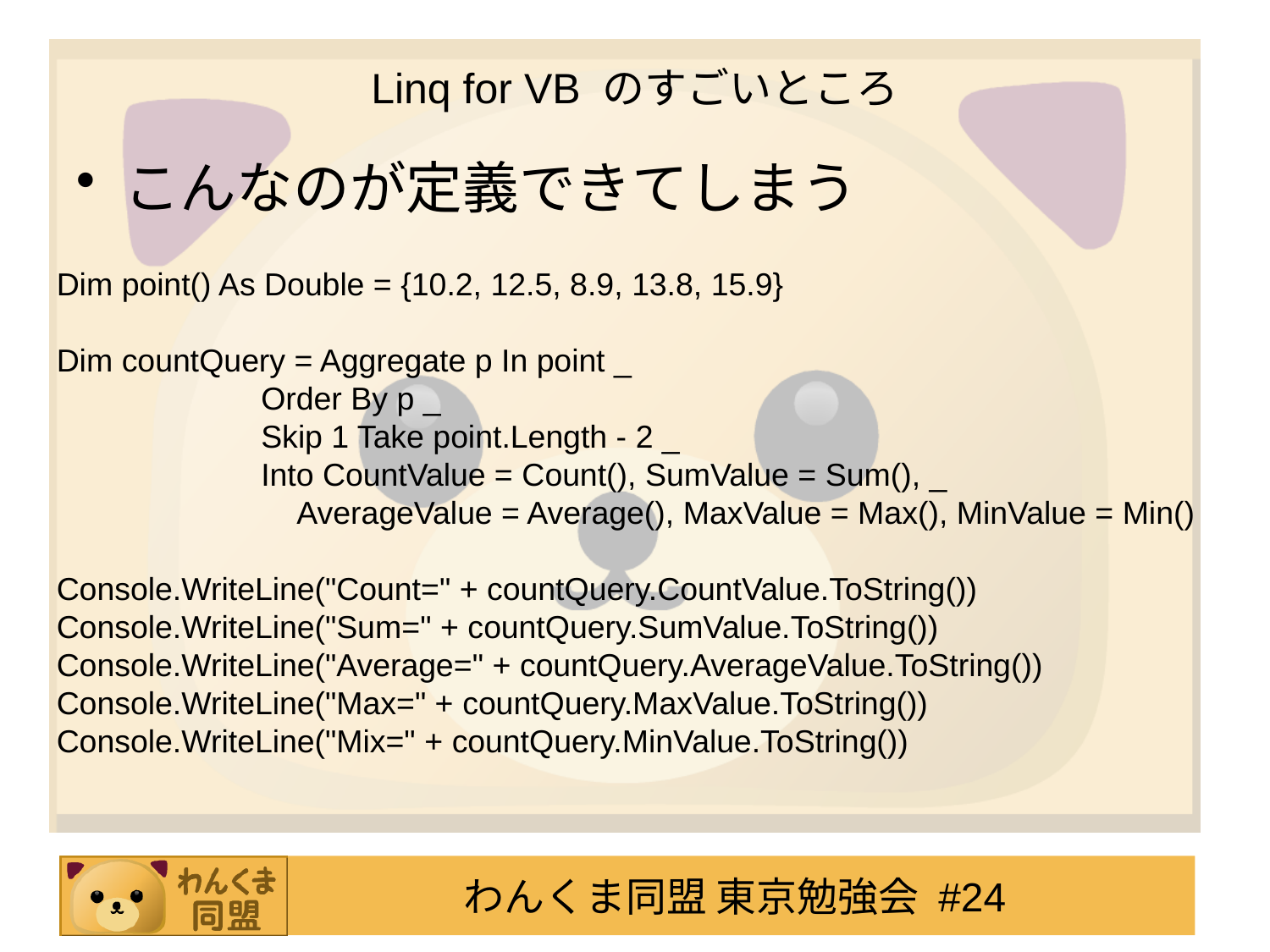

# Linq for VB のすごいところ
こんなのが定義できてしまう
Dim point() As Double = {10.2, 12.5, 8.9, 13.8, 15.9}

Dim countQuery = Aggregate p In point _
                       Order By p _
                       Skip 1 Take point.Length - 2 _
                       Into CountValue = Count(), SumValue = Sum(), _
                           AverageValue = Average(), MaxValue = Max(), MinValue = Min()

Console.WriteLine("Count=" + countQuery.CountValue.ToString())
Console.WriteLine("Sum=" + countQuery.SumValue.ToString())
Console.WriteLine("Average=" + countQuery.AverageValue.ToString())
Console.WriteLine("Max=" + countQuery.MaxValue.ToString())
Console.WriteLine("Mix=" + countQuery.MinValue.ToString())